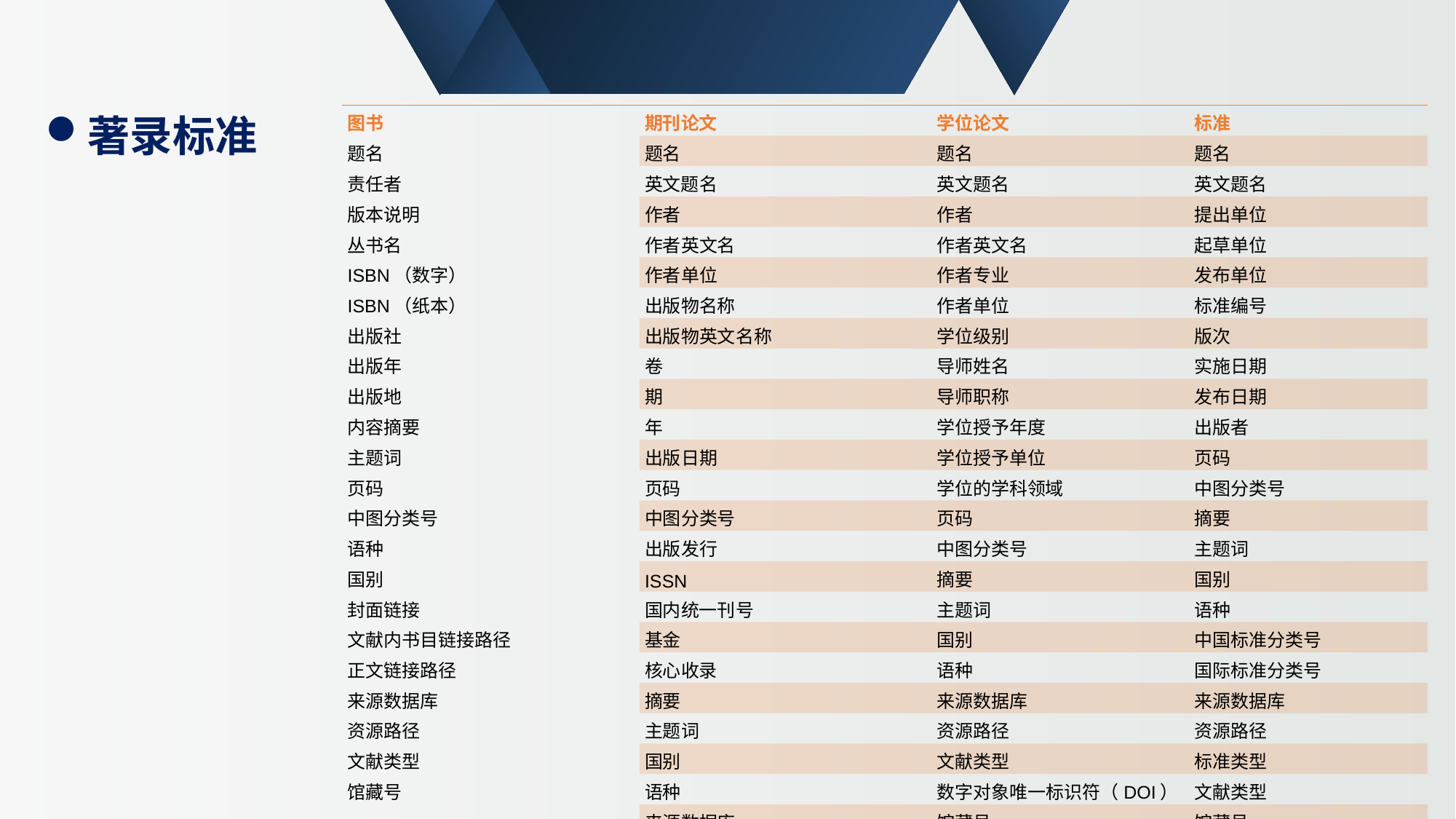

著录标准
| 图书 | 期刊论文 | 学位论文 | 标准 |
| --- | --- | --- | --- |
| 题名 | 题名 | 题名 | 题名 |
| 责任者 | 英文题名 | 英文题名 | 英文题名 |
| 版本说明 | 作者 | 作者 | 提出单位 |
| 丛书名 | 作者英文名 | 作者英文名 | 起草单位 |
| ISBN（数字） | 作者单位 | 作者专业 | 发布单位 |
| ISBN（纸本） | 出版物名称 | 作者单位 | 标准编号 |
| 出版社 | 出版物英文名称 | 学位级别 | 版次 |
| 出版年 | 卷 | 导师姓名 | 实施日期 |
| 出版地 | 期 | 导师职称 | 发布日期 |
| 内容摘要 | 年 | 学位授予年度 | 出版者 |
| 主题词 | 出版日期 | 学位授予单位 | 页码 |
| 页码 | 页码 | 学位的学科领域 | 中图分类号 |
| 中图分类号 | 中图分类号 | 页码 | 摘要 |
| 语种 | 出版发行 | 中图分类号 | 主题词 |
| 国别 | ISSN | 摘要 | 国别 |
| 封面链接 | 国内统一刊号 | 主题词 | 语种 |
| 文献内书目链接路径 | 基金 | 国别 | 中国标准分类号 |
| 正文链接路径 | 核心收录 | 语种 | 国际标准分类号 |
| 来源数据库 | 摘要 | 来源数据库 | 来源数据库 |
| 资源路径 | 主题词 | 资源路径 | 资源路径 |
| 文献类型 | 国别 | 文献类型 | 标准类型 |
| 馆藏号 | 语种 | 数字对象唯一标识符（DOI） | 文献类型 |
|  | 来源数据库 | 馆藏号 | 馆藏号 |
|  | 资源路径 |  |  |
|  | 文献类型 |  |  |
|  | 数字对象唯一标识符（DOI） |  |  |
|  | 馆藏号 |  |  |